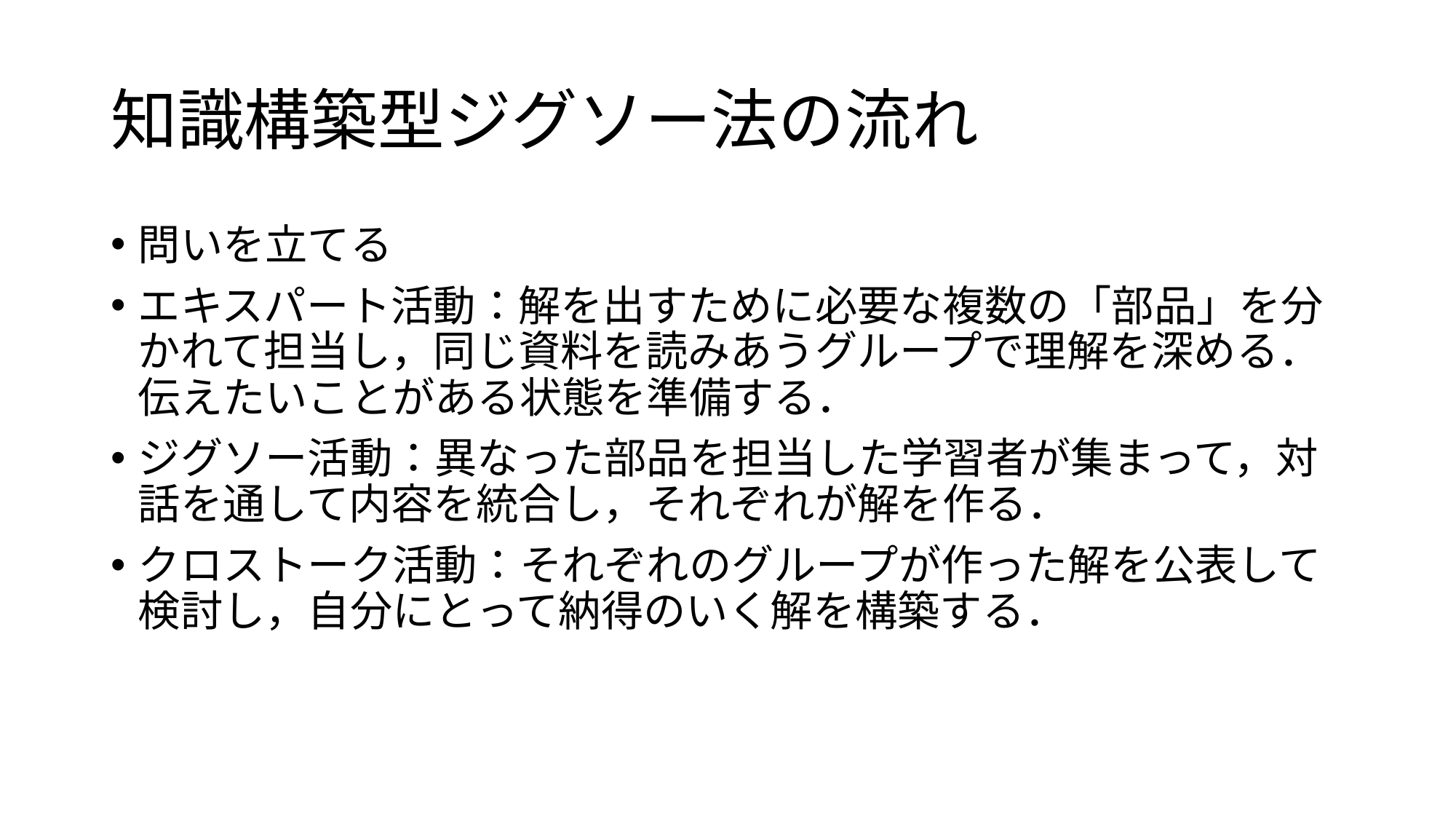

# 知識構築型ジグソー法の流れ
問いを立てる
エキスパート活動：解を出すために必要な複数の「部品」を分かれて担当し，同じ資料を読みあうグループで理解を深める．伝えたいことがある状態を準備する．
ジグソー活動：異なった部品を担当した学習者が集まって，対話を通して内容を統合し，それぞれが解を作る．
クロストーク活動：それぞれのグループが作った解を公表して検討し，自分にとって納得のいく解を構築する．